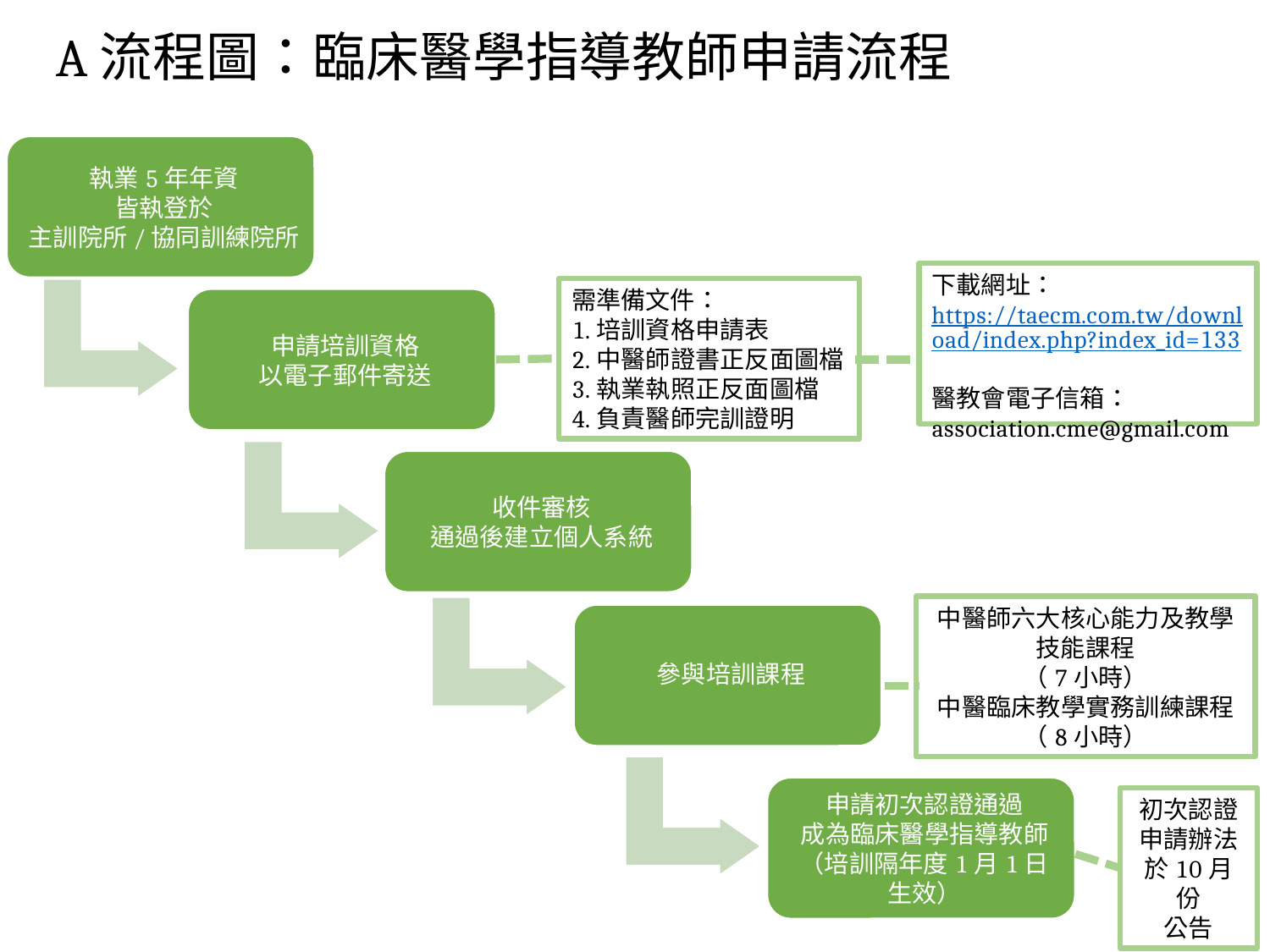

# A流程圖：臨床醫學指導教師申請流程
執業5年年資
皆執登於
主訓院所/協同訓練院所
申請培訓資格
以電子郵件寄送
收件審核
通過後建立個人系統
參與培訓課程
申請初次認證通過
成為臨床醫學指導教師
（培訓隔年度1月1日生效）
下載網址：
https://taecm.com.tw/download/index.php?index_id=133

醫教會電子信箱：association.cme@gmail.com
需準備文件：
1.培訓資格申請表
2.中醫師證書正反面圖檔
3.執業執照正反面圖檔
4.負責醫師完訓證明
中醫師六大核心能力及教學技能課程
（7小時）
中醫臨床教學實務訓練課程
（8小時）
初次認證
申請辦法
於10月份
公告